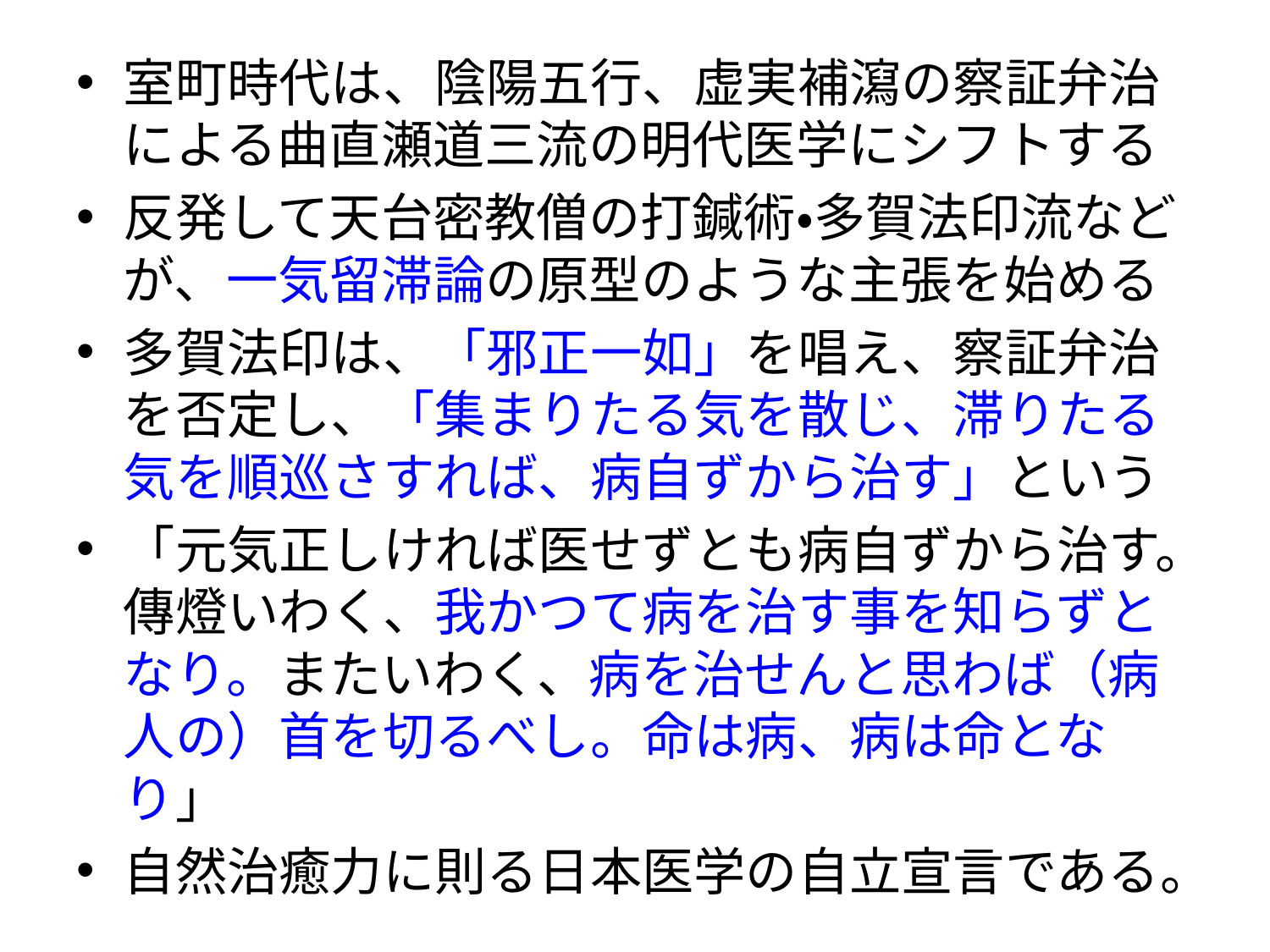

室町時代は、陰陽五行、虚実補瀉の察証弁治による曲直瀬道三流の明代医学にシフトする
反発して天台密教僧の打鍼術・多賀法印流などが、一気留滞論の原型のような主張を始める
多賀法印は、「邪正一如」を唱え、察証弁治を否定し、「集まりたる気を散じ、滞りたる気を順巡さすれば、病自ずから治す」という
「元気正しければ医せずとも病自ずから治す。傳燈いわく、我かつて病を治す事を知らずとなり。またいわく、病を治せんと思わば（病人の）首を切るべし。命は病、病は命となり」
自然治癒力に則る日本医学の自立宣言である。